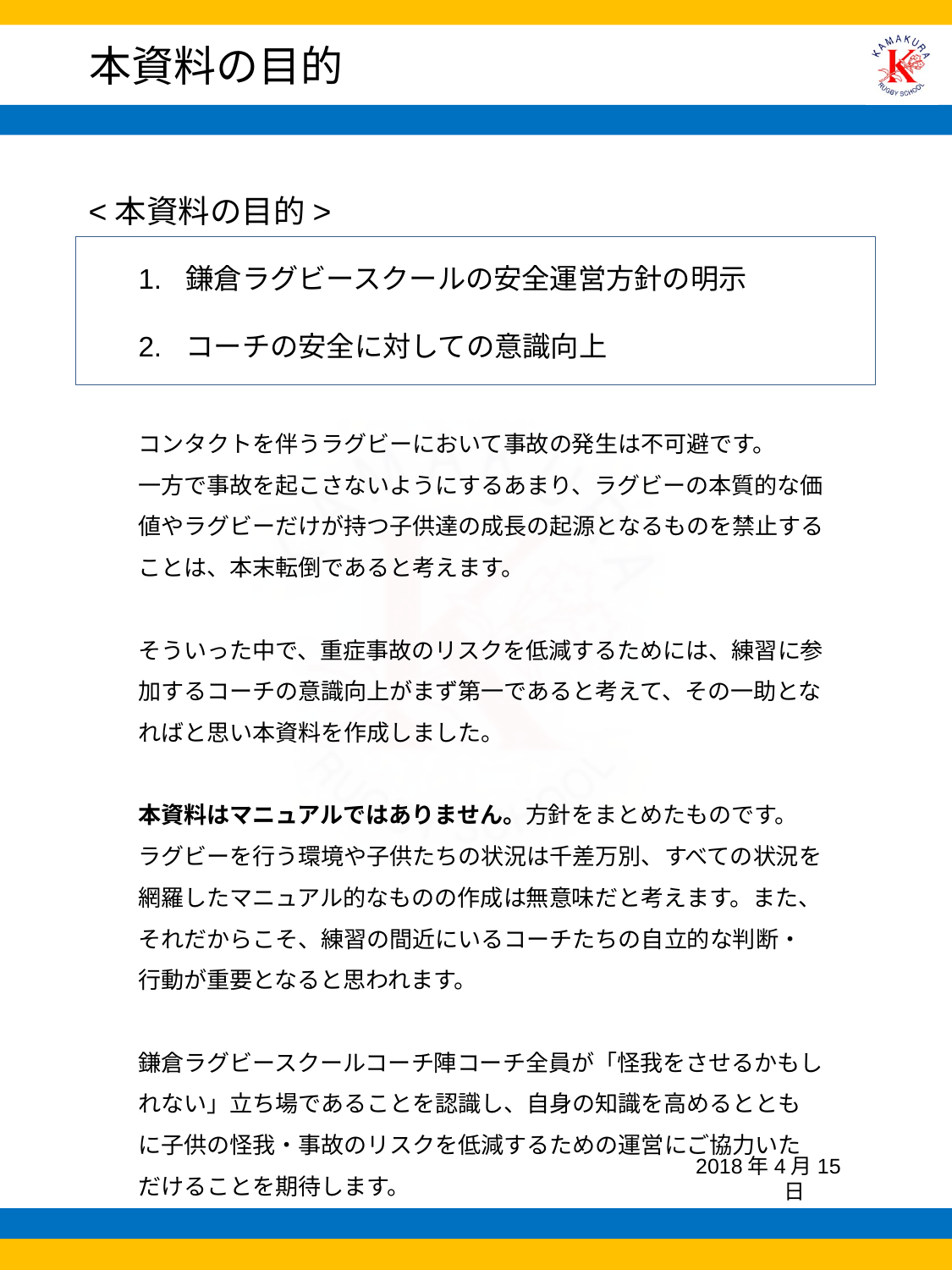

# 本資料の目的
<本資料の目的>

鎌倉ラグビースクールの安全運営方針の明示

コーチの安全に対しての意識向上
コンタクトを伴うラグビーにおいて事故の発生は不可避です。
一方で事故を起こさないようにするあまり、ラグビーの本質的な価値やラグビーだけが持つ子供達の成長の起源となるものを禁止することは、本末転倒であると考えます。

そういった中で、重症事故のリスクを低減するためには、練習に参加するコーチの意識向上がまず第一であると考えて、その一助となればと思い本資料を作成しました。

本資料はマニュアルではありません。方針をまとめたものです。
ラグビーを行う環境や子供たちの状況は千差万別、すべての状況を網羅したマニュアル的なものの作成は無意味だと考えます。また、それだからこそ、練習の間近にいるコーチたちの自立的な判断・行動が重要となると思われます。

鎌倉ラグビースクールコーチ陣コーチ全員が「怪我をさせるかもしれない」立ち場であることを認識し、自身の知識を高めるとともに子供の怪我・事故のリスクを低減するための運営にご協力いただけることを期待します。
2018年4月15日